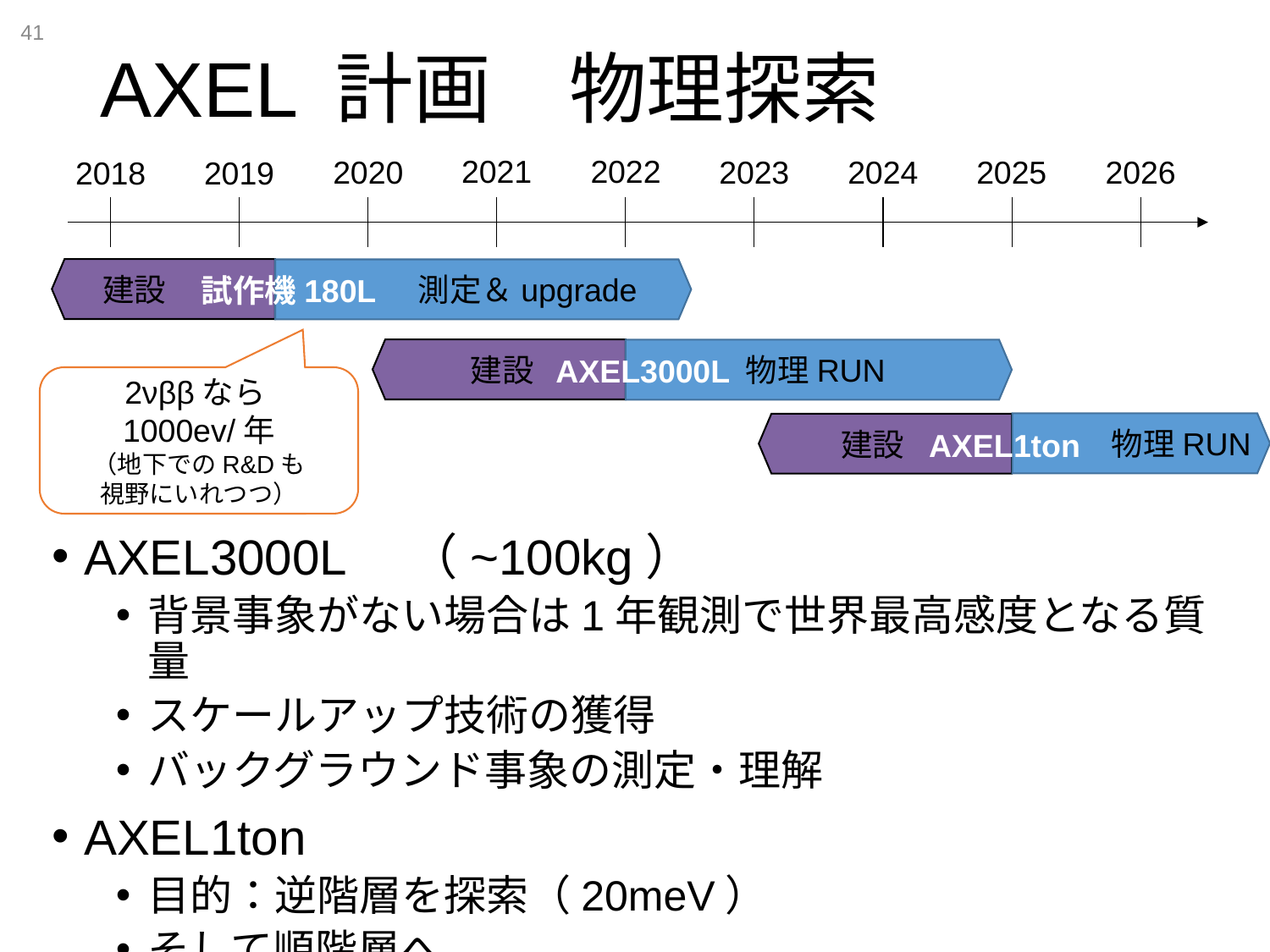

# AXEL 計画　物理探索
41
2022
2021
2020
2023
2024
2025
2026
2019
2018
2νの半減期：2*10^21年
9kg⇒9000/130*0.1*6*10^23=
4.1*10^24
⇒1000ev/年
　建設
　　　測定＆upgrade
試作機180L
建設
物理RUN
AXEL3000L
2νββなら1000ev/年
（地下でのR&Dも
視野にいれつつ）
物理RUN
　　建設
AXEL1ton
AXEL3000L　（~100kg）
背景事象がない場合は1年観測で世界最高感度となる質量
スケールアップ技術の獲得
バックグラウンド事象の測定・理解
AXEL1ton
目的：逆階層を探索（20meV）
そして順階層へ